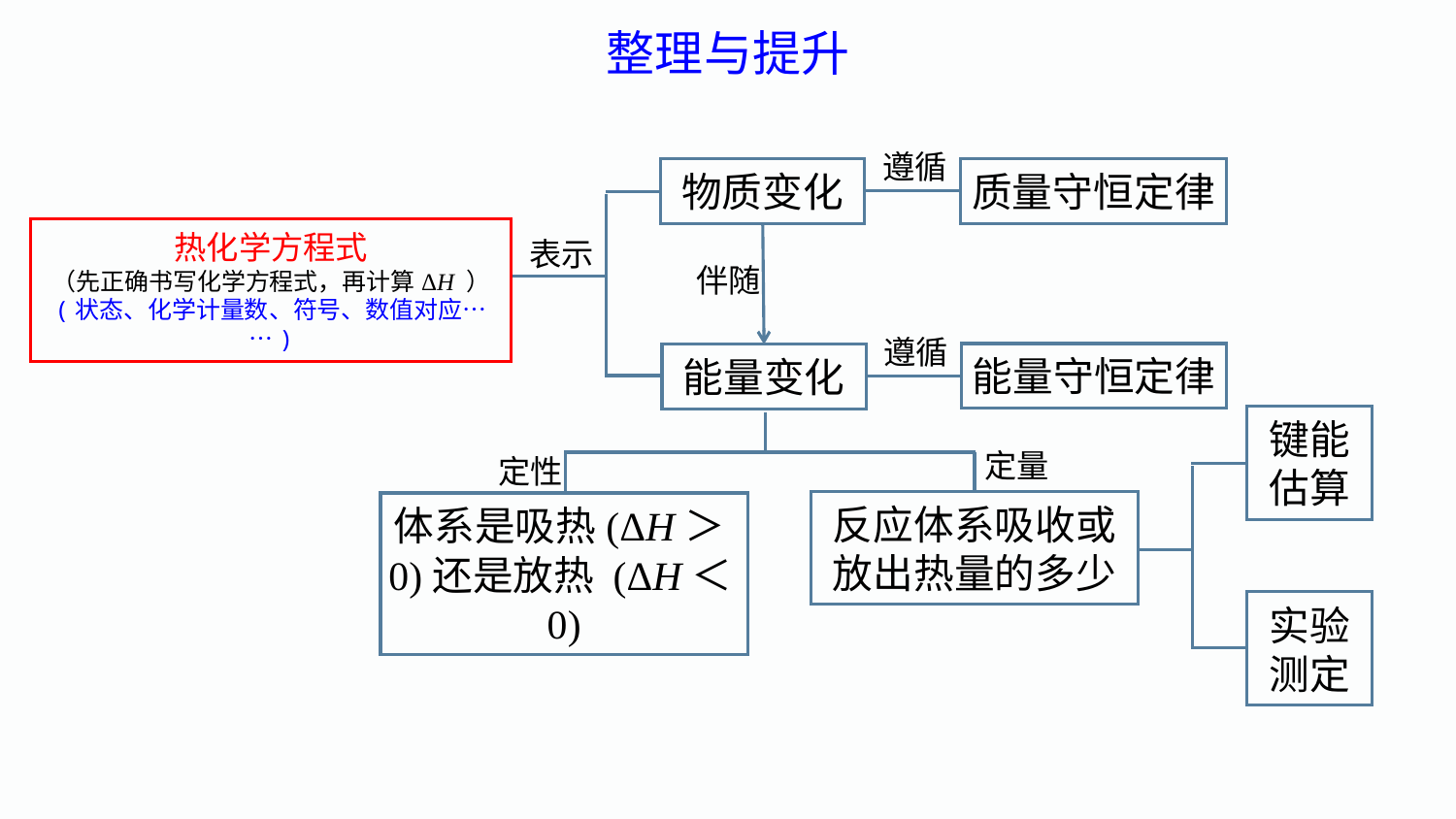

整理与提升
遵循
物质变化
质量守恒定律
热化学方程式
（先正确书写化学方程式，再计算ΔH ）
(状态、化学计量数、符号、数值对应……)
表示
伴随
遵循
能量守恒定律
能量变化
键能估算
定量
定性
反应体系吸收或
放出热量的多少
体系是吸热(ΔH＞0)还是放热 (ΔH＜0)
实验测定